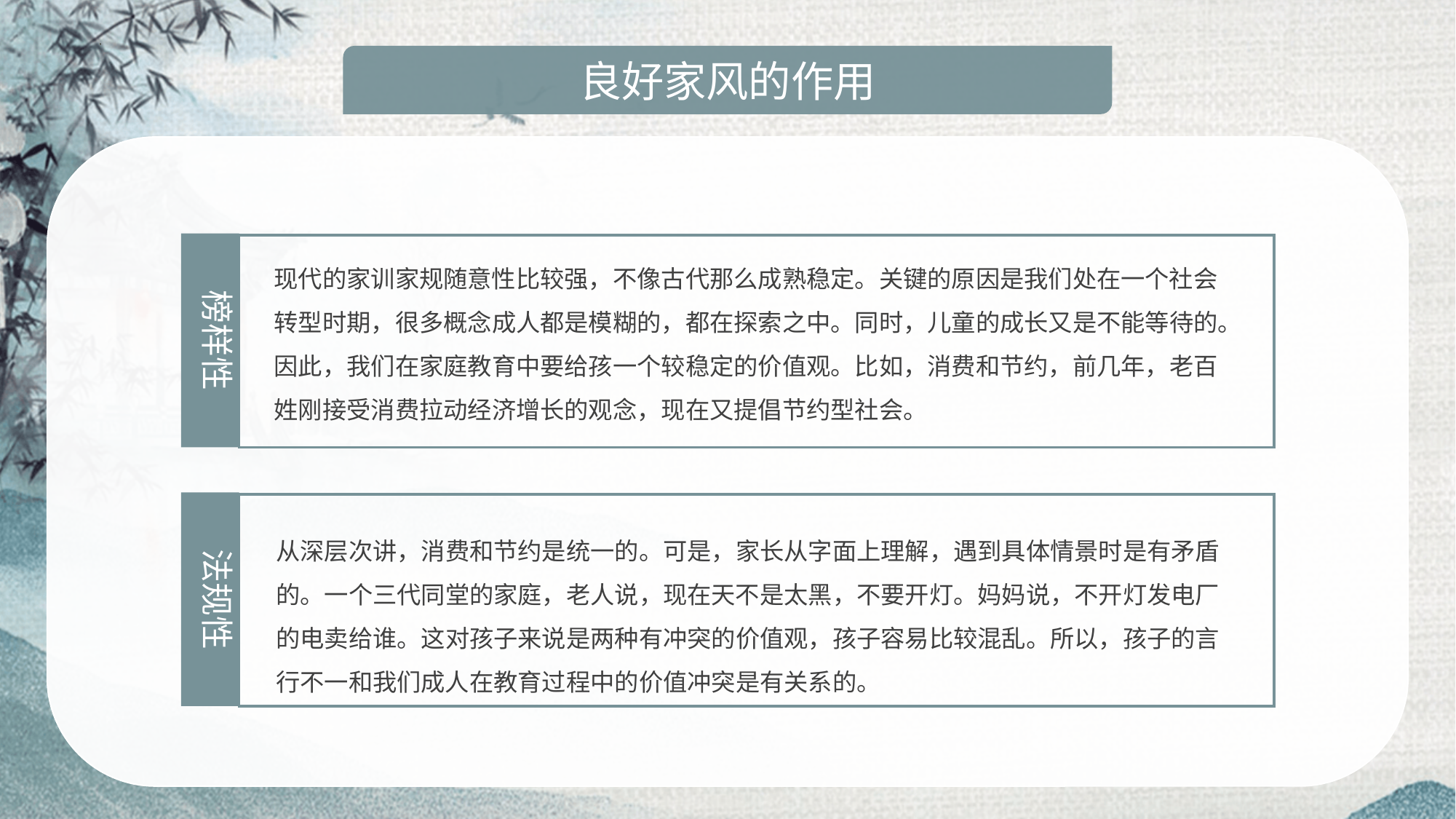

良好家风的作用

现代的家训家规随意性比较强，不像古代那么成熟稳定。关键的原因是我们处在一个社会转型时期，很多概念成人都是模糊的，都在探索之中。同时，儿童的成长又是不能等待的。因此，我们在家庭教育中要给孩一个较稳定的价值观。比如，消费和节约，前几年，老百姓刚接受消费拉动经济增长的观念，现在又提倡节约型社会。
榜样性

从深层次讲，消费和节约是统一的。可是，家长从字面上理解，遇到具体情景时是有矛盾的。一个三代同堂的家庭，老人说，现在天不是太黑，不要开灯。妈妈说，不开灯发电厂的电卖给谁。这对孩子来说是两种有冲突的价值观，孩子容易比较混乱。所以，孩子的言行不一和我们成人在教育过程中的价值冲突是有关系的。
法规性